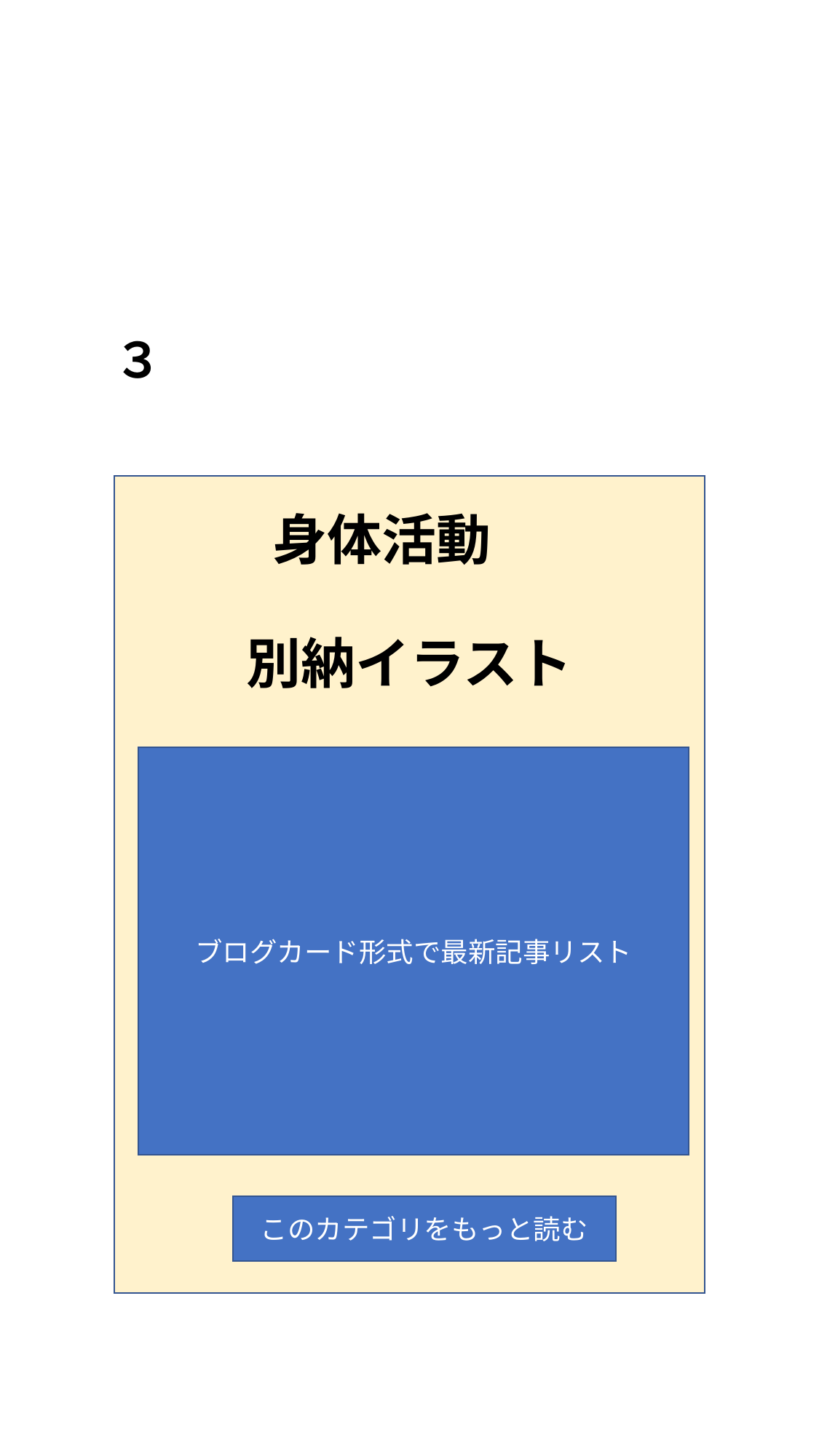

３

身体活動
別納イラスト
ブログカード形式で最新記事リスト
このカテゴリをもっと読む